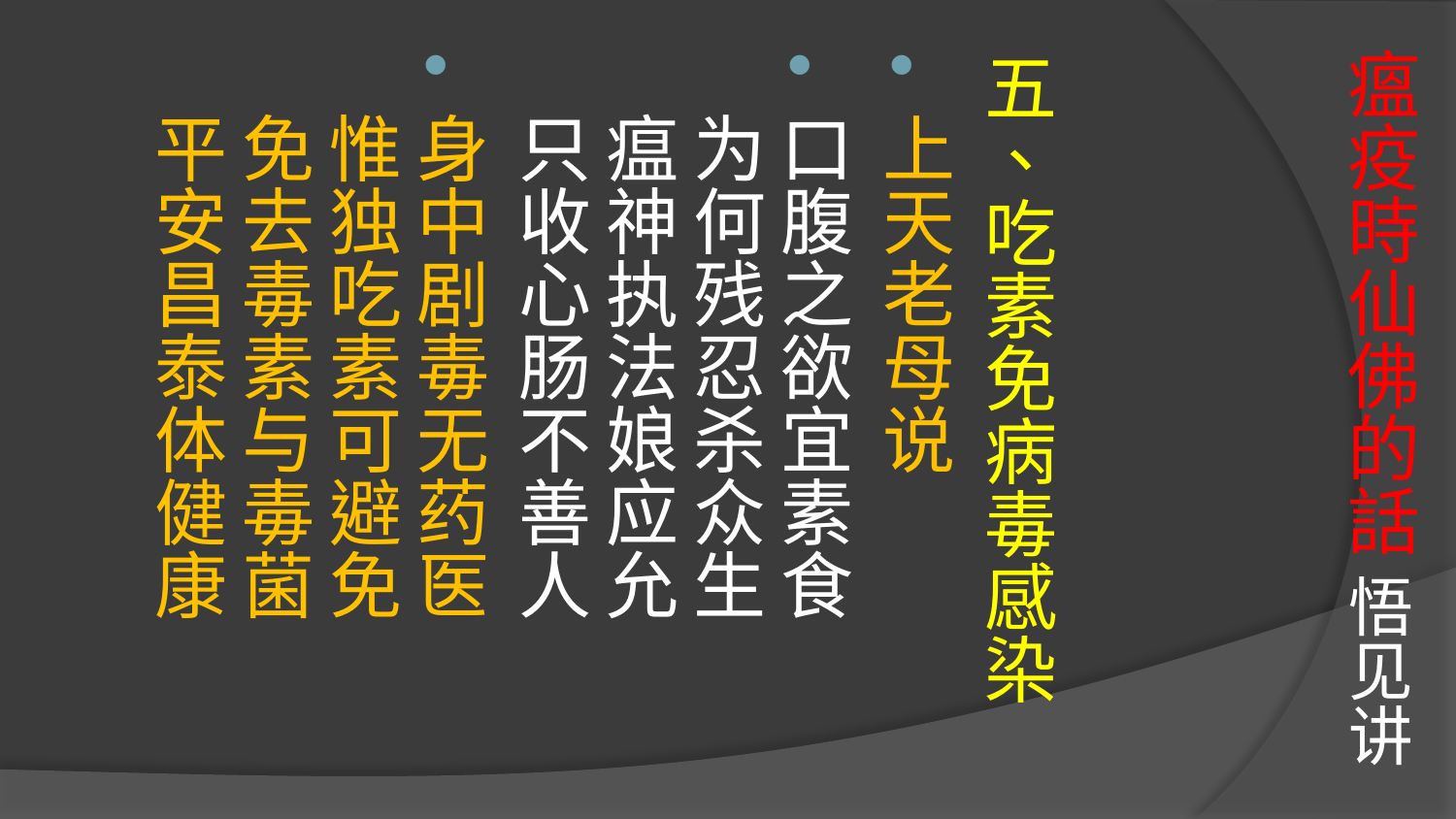

# 瘟疫時仙佛的話 悟见讲
五、吃素免病毒感染
上天老母说
口腹之欲宜素食
为何残忍杀众生
瘟神执法娘应允
只收心肠不善人
身中剧毒无药医
惟独吃素可避免
免去毒素与毒菌
平安昌泰体健康